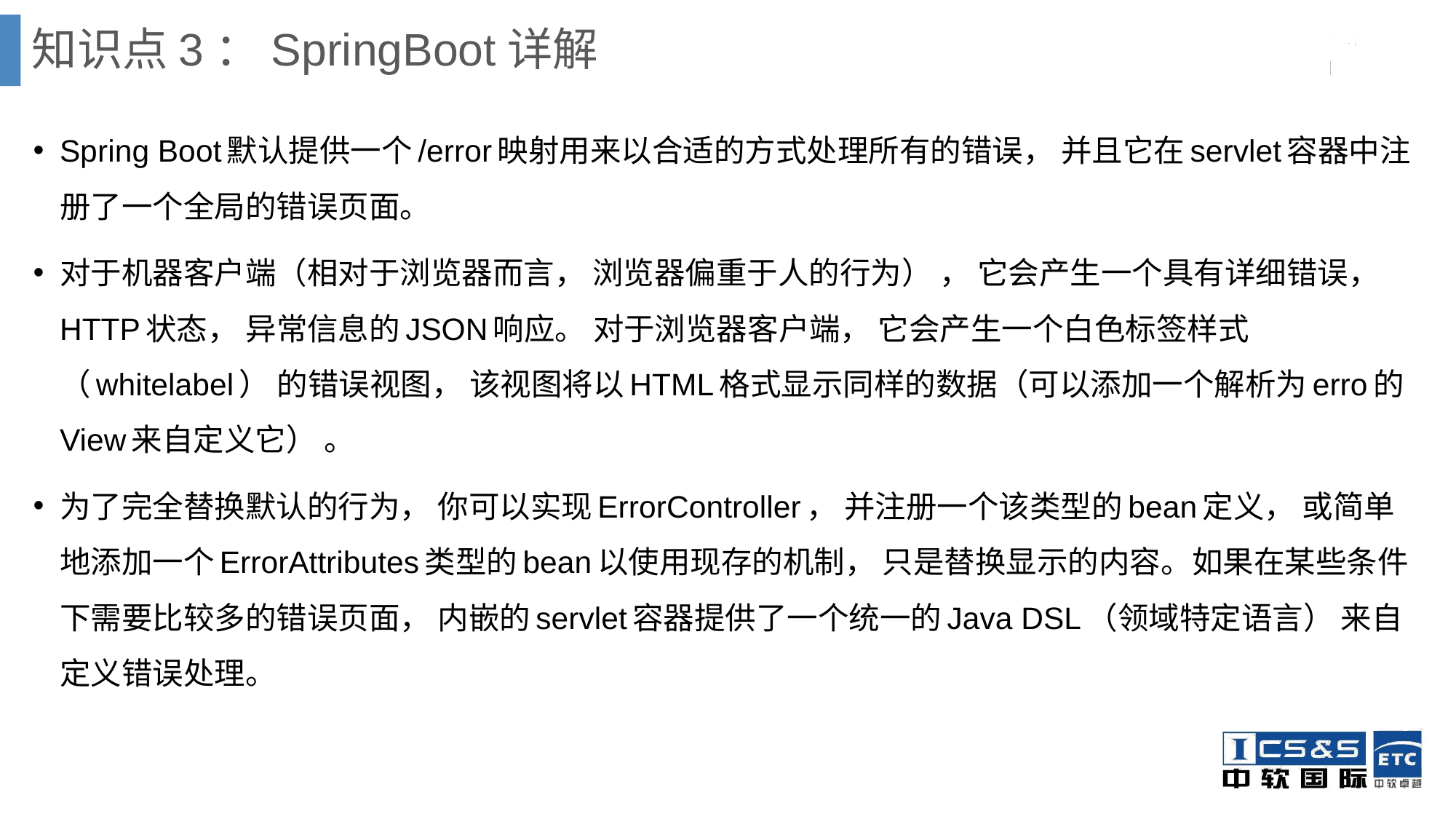

# 知识点3：SpringBoot详解
Spring Boot默认提供一个/error映射用来以合适的方式处理所有的错误， 并且它在servlet容器中注册了一个全局的错误页面。
对于机器客户端（相对于浏览器而言， 浏览器偏重于人的行为） ， 它会产生一个具有详细错误， HTTP状态， 异常信息的JSON响应。 对于浏览器客户端， 它会产生一个白色标签样式（whitelabel） 的错误视图， 该视图将以HTML格式显示同样的数据（可以添加一个解析为erro的View来自定义它） 。
为了完全替换默认的行为， 你可以实现ErrorController， 并注册一个该类型的bean定义， 或简单地添加一个ErrorAttributes类型的bean以使用现存的机制， 只是替换显示的内容。如果在某些条件下需要比较多的错误页面， 内嵌的servlet容器提供了一个统一的Java DSL（领域特定语言） 来自定义错误处理。